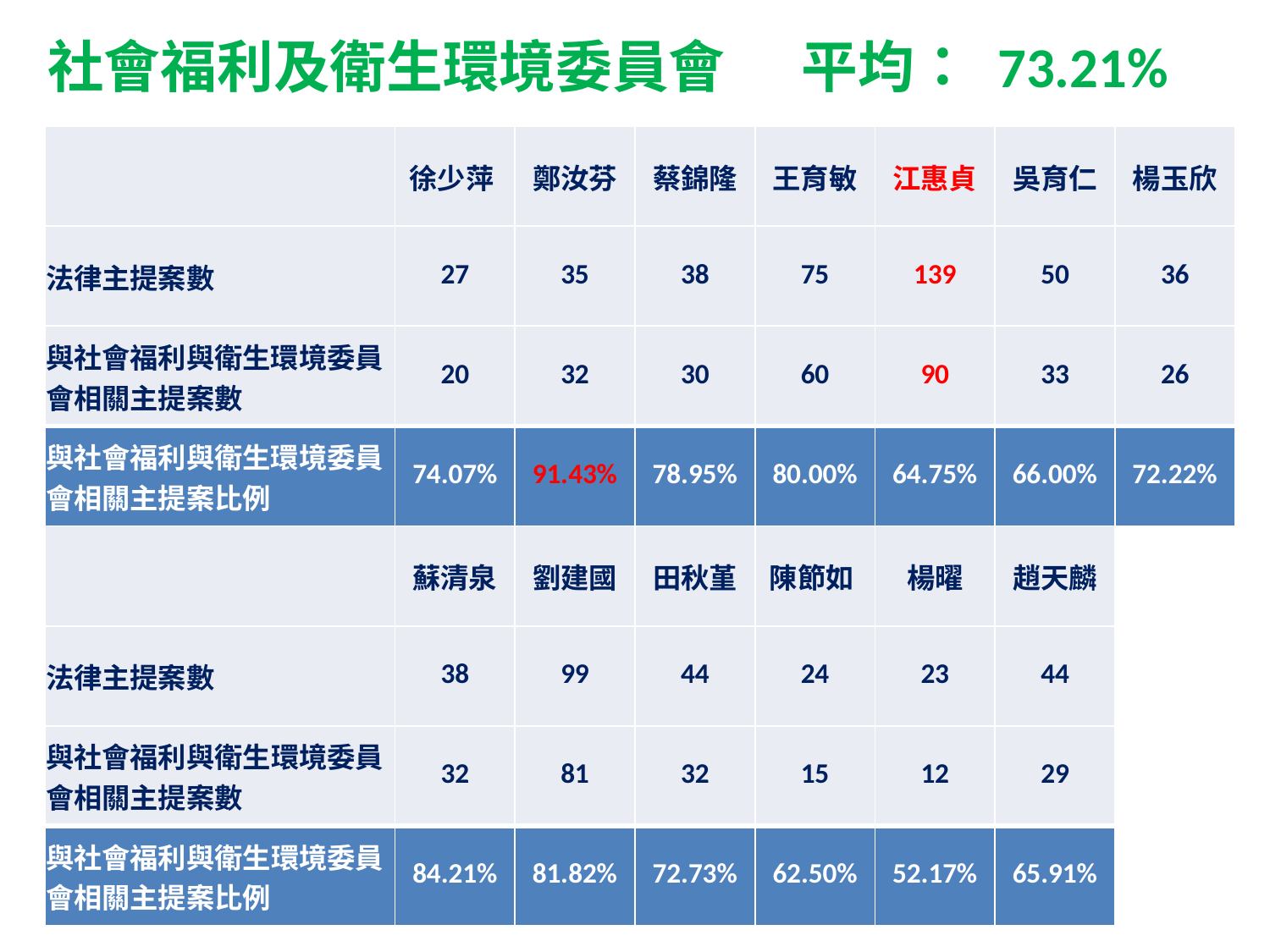

社會福利及衛生環境委員會
平均： 73.21%
|  | 徐少萍 | 鄭汝芬 | 蔡錦隆 | 王育敏 | 江惠貞 | 吳育仁 | 楊玉欣 |
| --- | --- | --- | --- | --- | --- | --- | --- |
| 法律主提案數 | 27 | 35 | 38 | 75 | 139 | 50 | 36 |
| 與社會福利與衛生環境委員會相關主提案數 | 20 | 32 | 30 | 60 | 90 | 33 | 26 |
| 與社會福利與衛生環境委員會相關主提案比例 | 74.07% | 91.43% | 78.95% | 80.00% | 64.75% | 66.00% | 72.22% |
|  | 蘇清泉 | 劉建國 | 田秋堇 | 陳節如 | 楊曜 | 趙天麟 |
| --- | --- | --- | --- | --- | --- | --- |
| 法律主提案數 | 38 | 99 | 44 | 24 | 23 | 44 |
| 與社會福利與衛生環境委員會相關主提案數 | 32 | 81 | 32 | 15 | 12 | 29 |
| 與社會福利與衛生環境委員會相關主提案比例 | 84.21% | 81.82% | 72.73% | 62.50% | 52.17% | 65.91% |